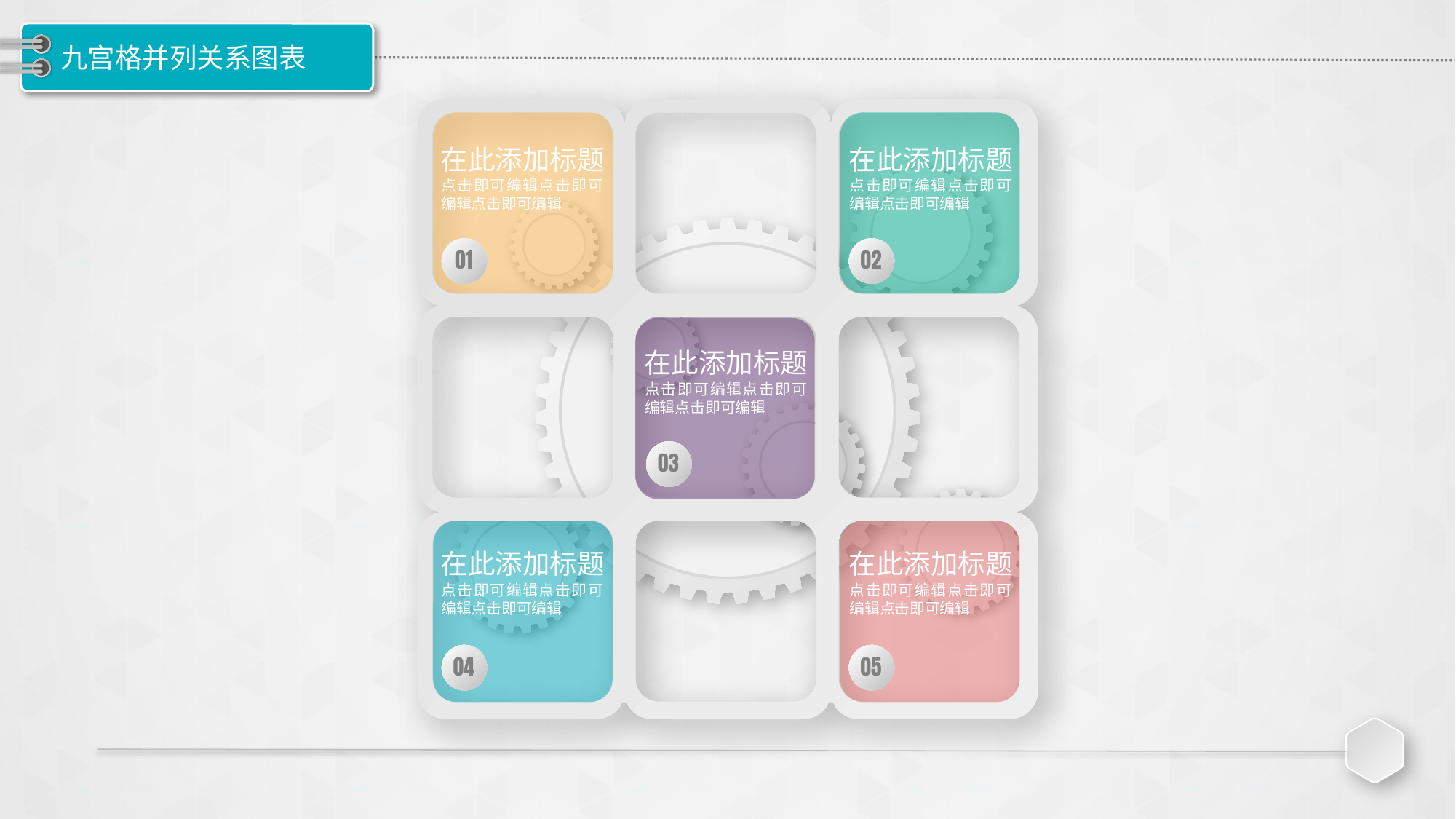

# 九宫格并列关系图表

在此添加标题
点击即可编辑点击即可编辑点击即可编辑
在此添加标题
点击即可编辑点击即可编辑点击即可编辑

01

02

在此添加标题
点击即可编辑点击即可编辑点击即可编辑

03

在此添加标题
点击即可编辑点击即可编辑点击即可编辑
在此添加标题
点击即可编辑点击即可编辑点击即可编辑

04

05
47